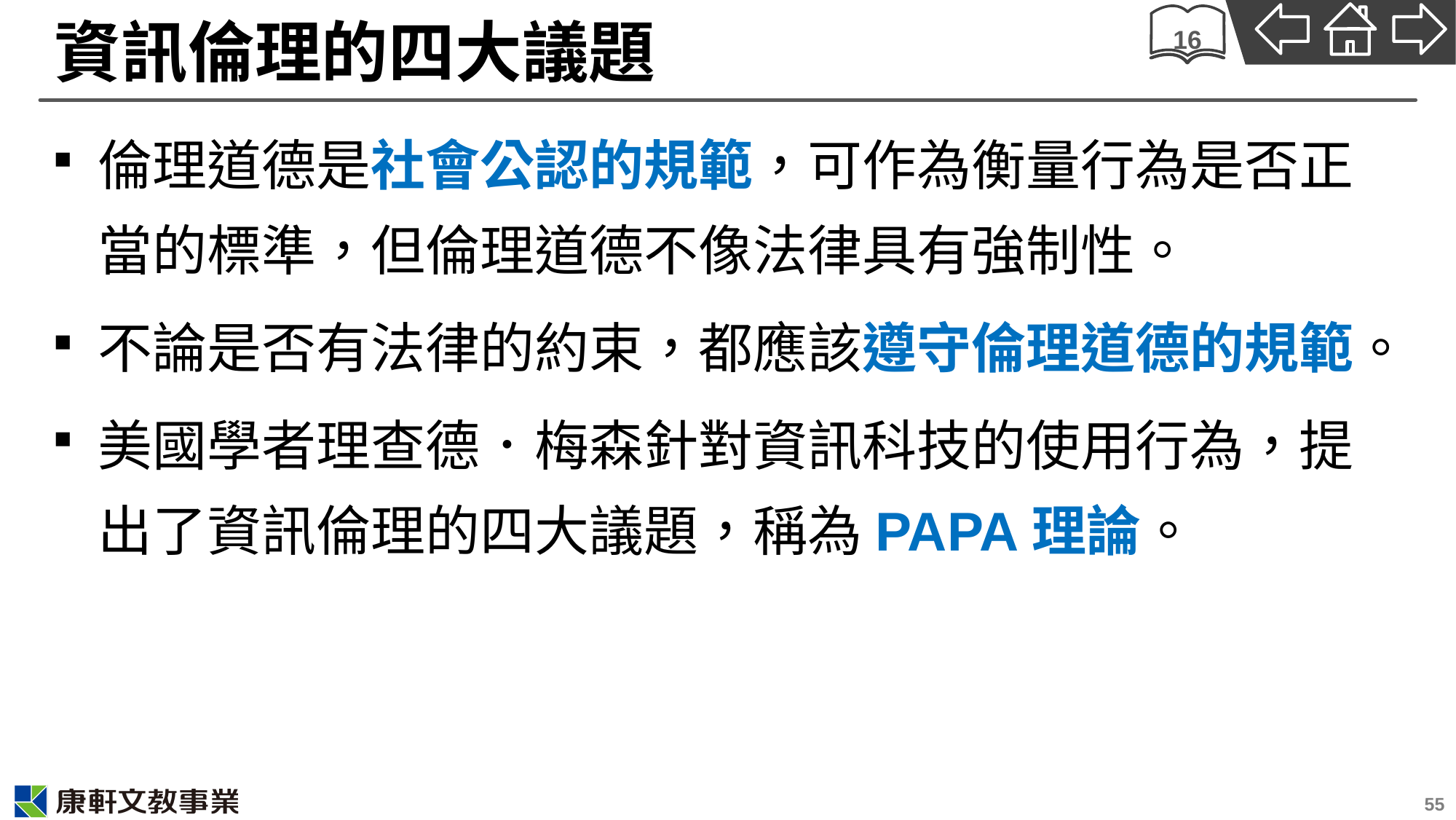

# 資訊倫理的四大議題
16
倫理道德是社會公認的規範，可作為衡量行為是否正當的標準，但倫理道德不像法律具有強制性。
不論是否有法律的約束，都應該遵守倫理道德的規範。
美國學者理查德．梅森針對資訊科技的使用行為，提出了資訊倫理的四大議題，稱為PAPA理論。
55